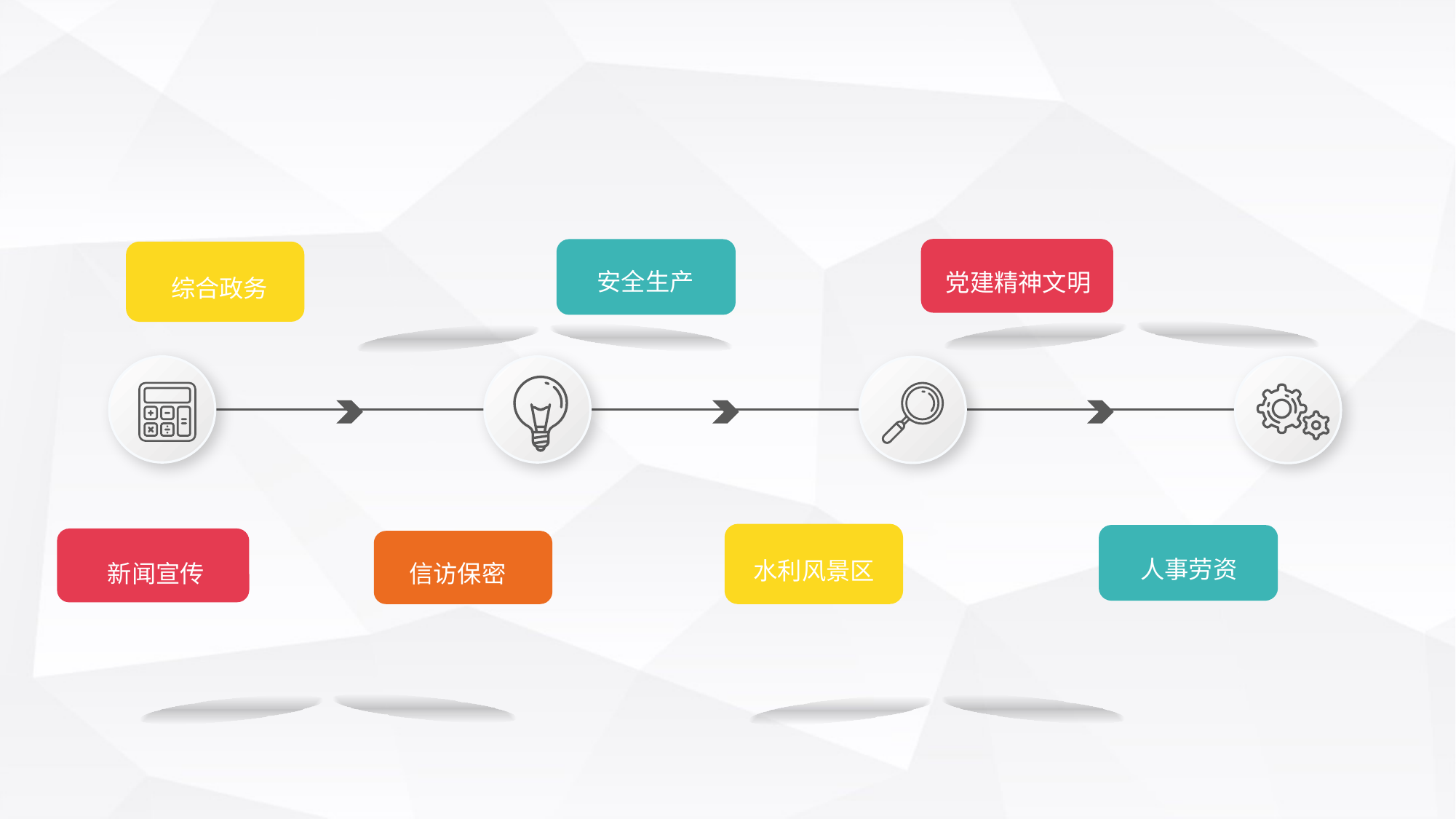

安全生产
党建精神文明
综合政务

人事劳资
水利风景区
新闻宣传
信访保密